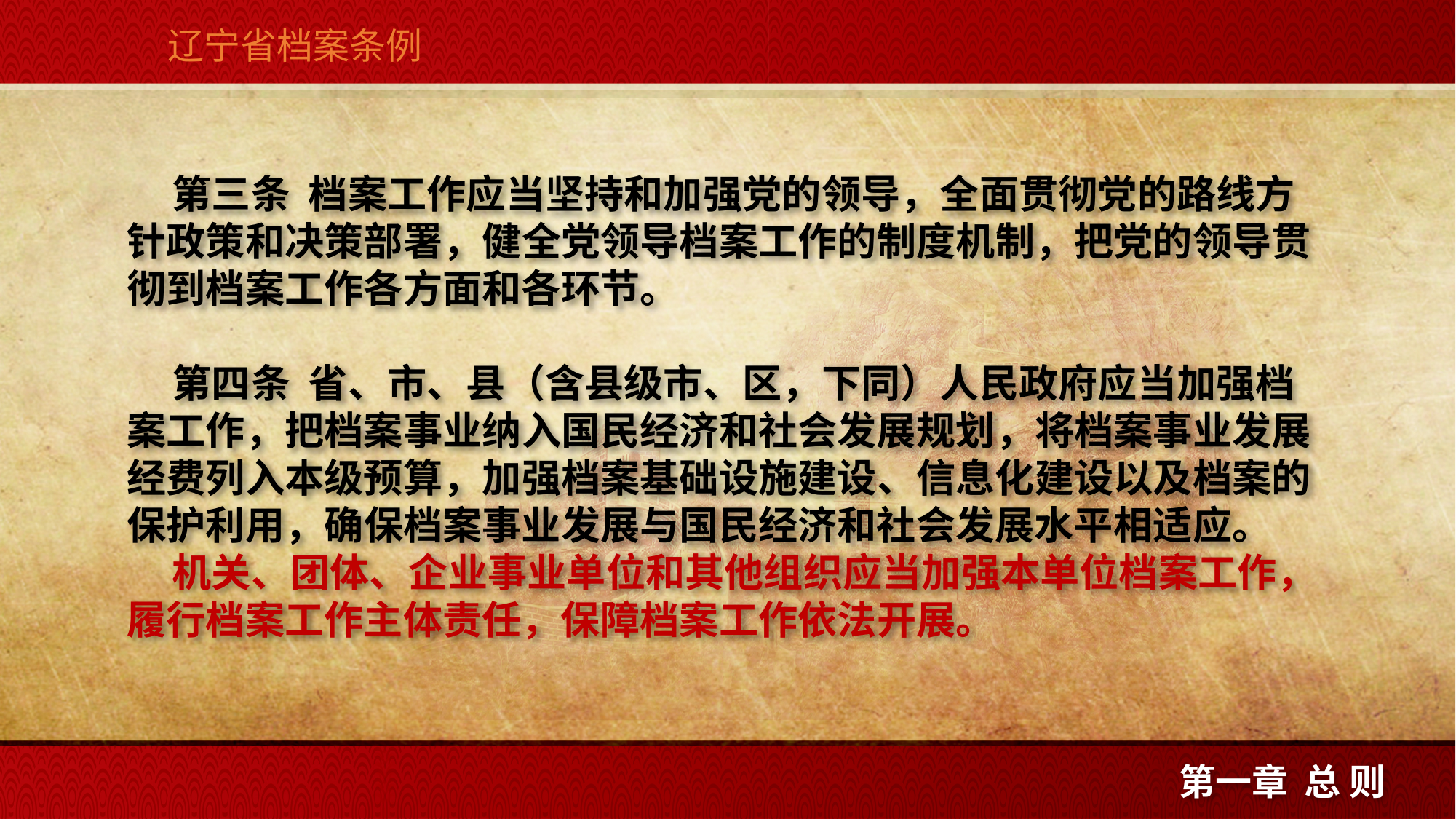

辽宁省档案条例
    第三条  档案工作应当坚持和加强党的领导，全面贯彻党的路线方针政策和决策部署，健全党领导档案工作的制度机制，把党的领导贯彻到档案工作各方面和各环节。

    第四条  省、市、县（含县级市、区，下同）人民政府应当加强档案工作，把档案事业纳入国民经济和社会发展规划，将档案事业发展经费列入本级预算，加强档案基础设施建设、信息化建设以及档案的保护利用，确保档案事业发展与国民经济和社会发展水平相适应。
    机关、团体、企业事业单位和其他组织应当加强本单位档案工作，履行档案工作主体责任，保障档案工作依法开展。
第一章  总 则